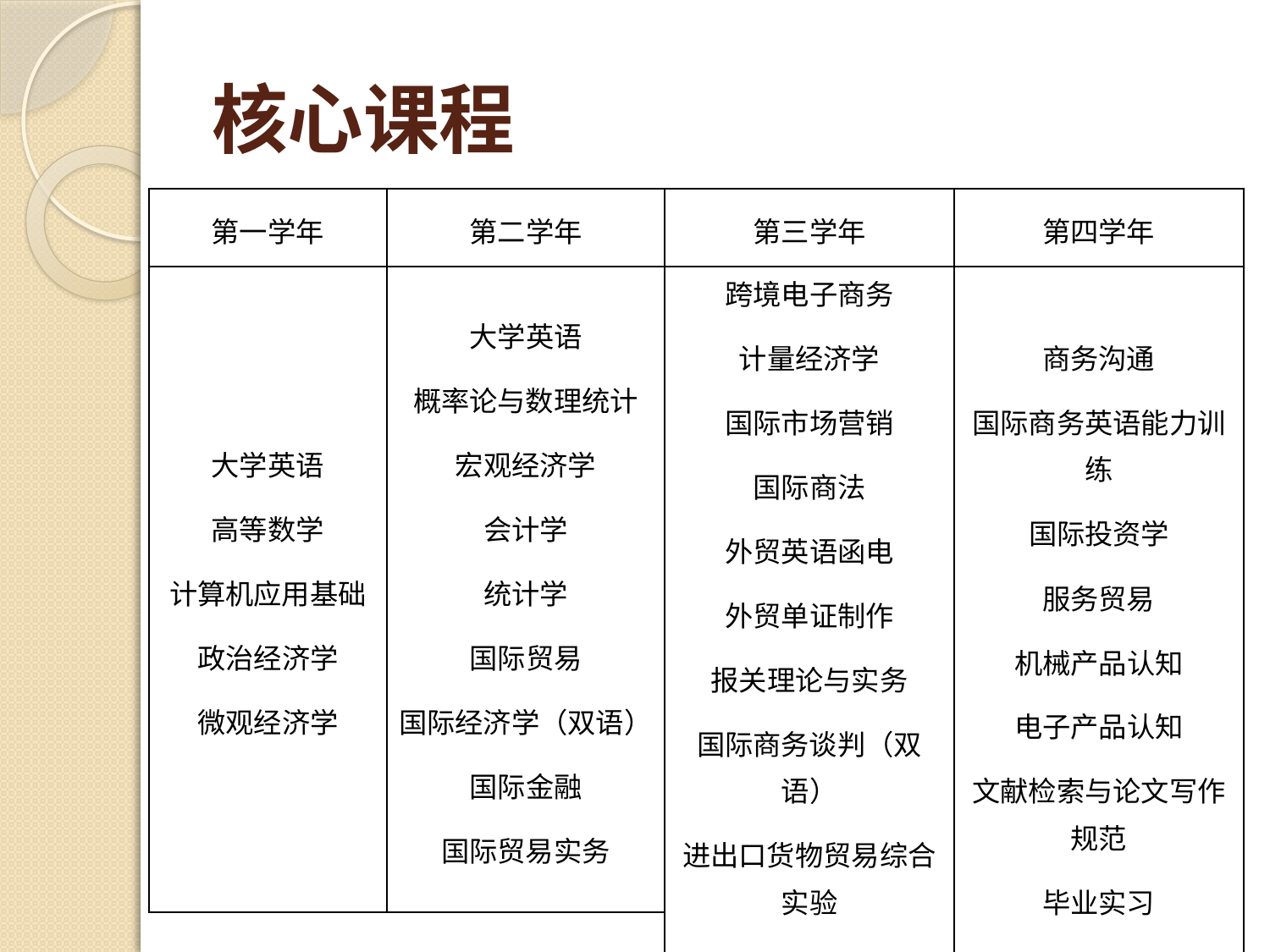

# 核心课程
| 第一学年 | 第二学年 |
| --- | --- |
| 大学英语 高等数学 计算机应用基础 政治经济学 微观经济学 | 大学英语 概率论与数理统计 宏观经济学 会计学 统计学 国际贸易 国际经济学（双语） 国际金融 国际贸易实务 |
| 第三学年 | 第四学年 |
| --- | --- |
| 跨境电子商务 计量经济学 国际市场营销 国际商法 外贸英语函电 外贸单证制作 报关理论与实务 国际商务谈判（双语） 进出口货物贸易综合实验 商品期货学 知识产权 | 商务沟通 国际商务英语能力训练 国际投资学 服务贸易 机械产品认知 电子产品认知 文献检索与论文写作规范 毕业实习 毕业设计（论文） |